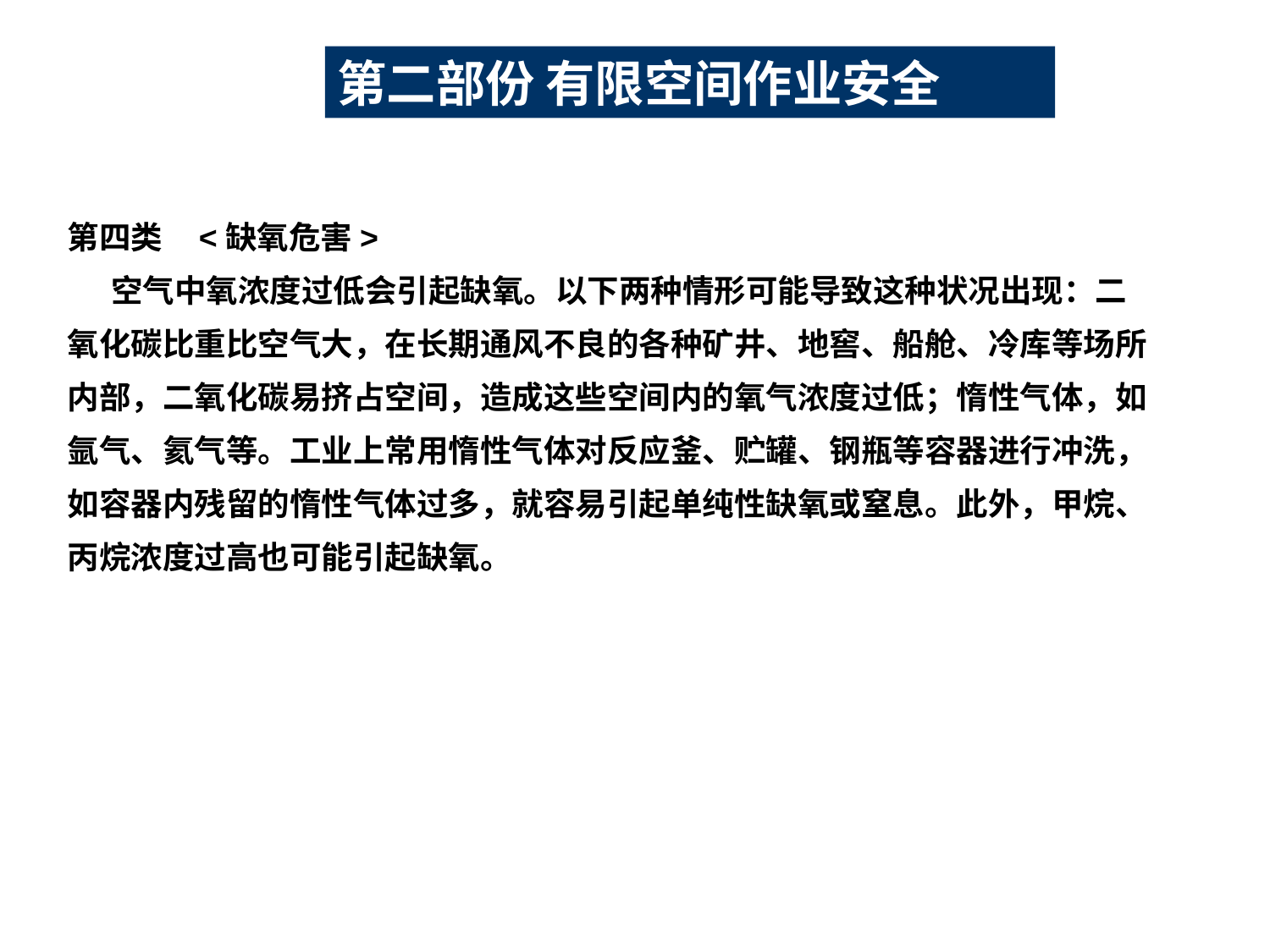

第二部份 有限空间作业安全
第四类    <缺氧危害>
     空气中氧浓度过低会引起缺氧。以下两种情形可能导致这种状况出现：二氧化碳比重比空气大，在长期通风不良的各种矿井、地窖、船舱、冷库等场所内部，二氧化碳易挤占空间，造成这些空间内的氧气浓度过低；惰性气体，如氩气、氦气等。工业上常用惰性气体对反应釜、贮罐、钢瓶等容器进行冲洗，如容器内残留的惰性气体过多，就容易引起单纯性缺氧或窒息。此外，甲烷、丙烷浓度过高也可能引起缺氧。